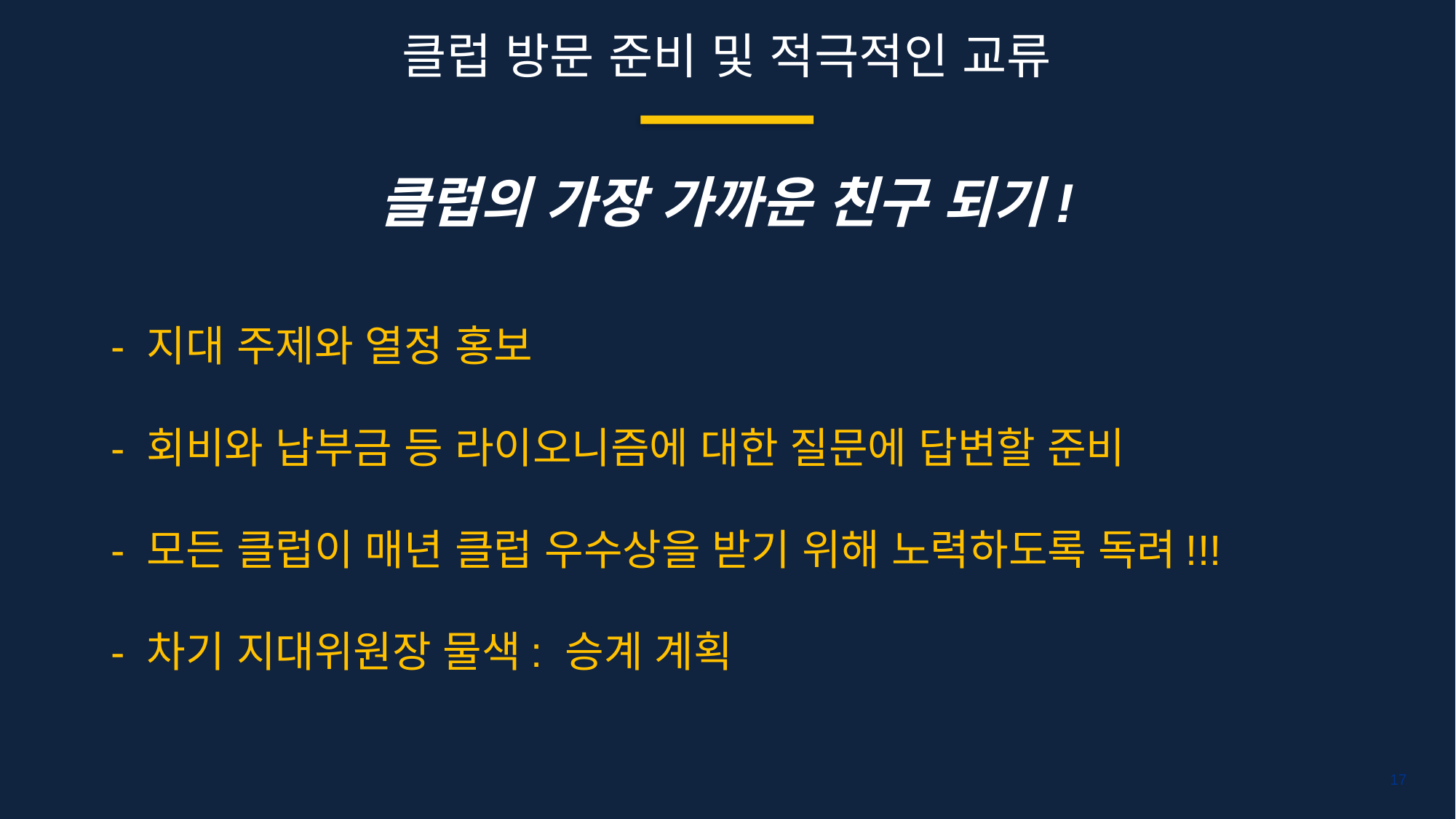

클럽 방문 준비 및 적극적인 교류

클럽의 가장 가까운 친구 되기!

- 지대 주제와 열정 홍보

- 회비와 납부금 등 라이오니즘에 대한 질문에 답변할 준비

- 모든 클럽이 매년 클럽 우수상을 받기 위해 노력하도록 독려!!!

- 차기 지대위원장 물색: 승계 계획